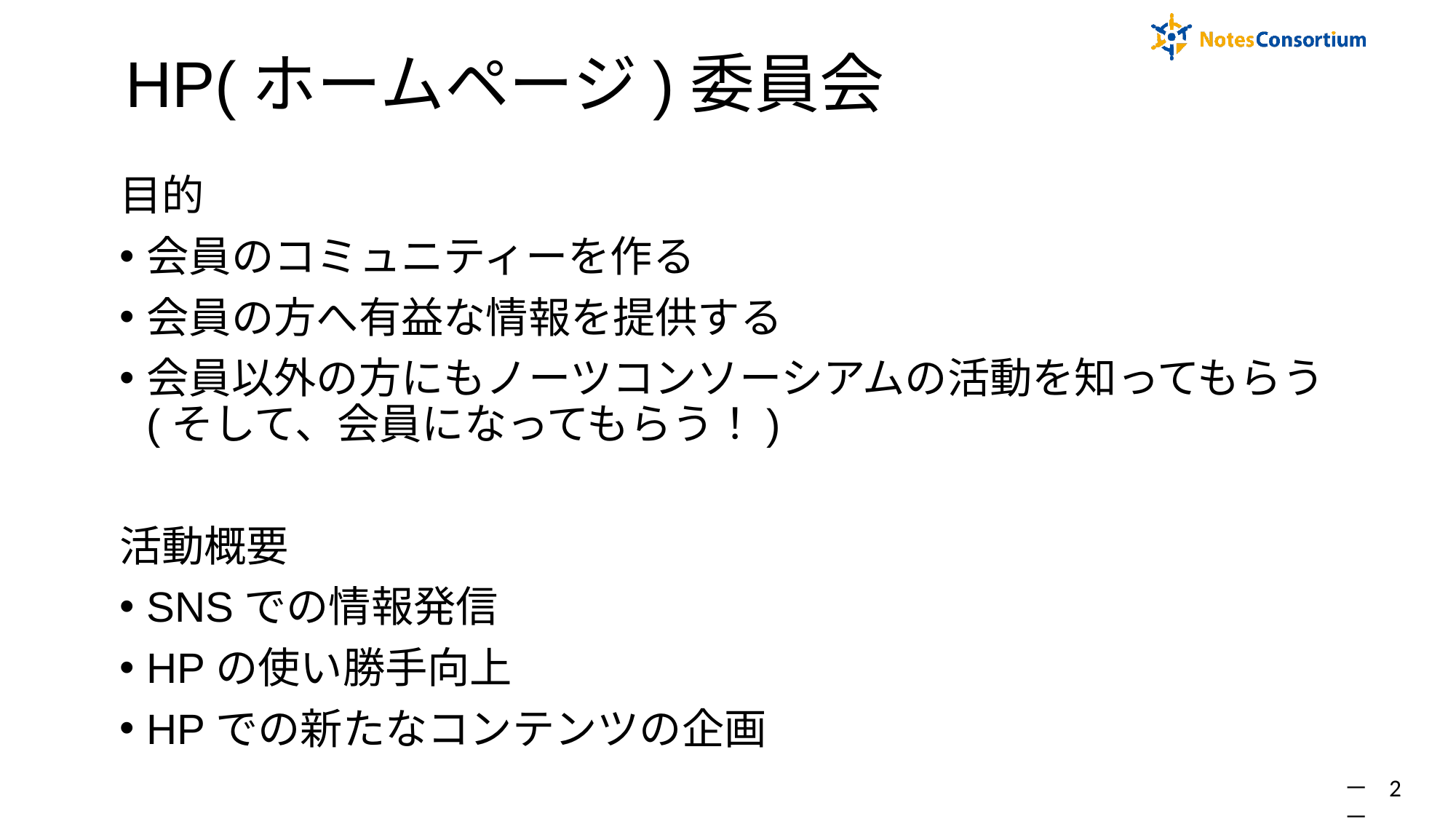

# HP(ホームページ)委員会
目的
会員のコミュニティーを作る
会員の方へ有益な情報を提供する
会員以外の方にもノーツコンソーシアムの活動を知ってもらう
(そして、会員になってもらう！)

活動概要
SNSでの情報発信
HPの使い勝手向上
HPでの新たなコンテンツの企画
－  2 －